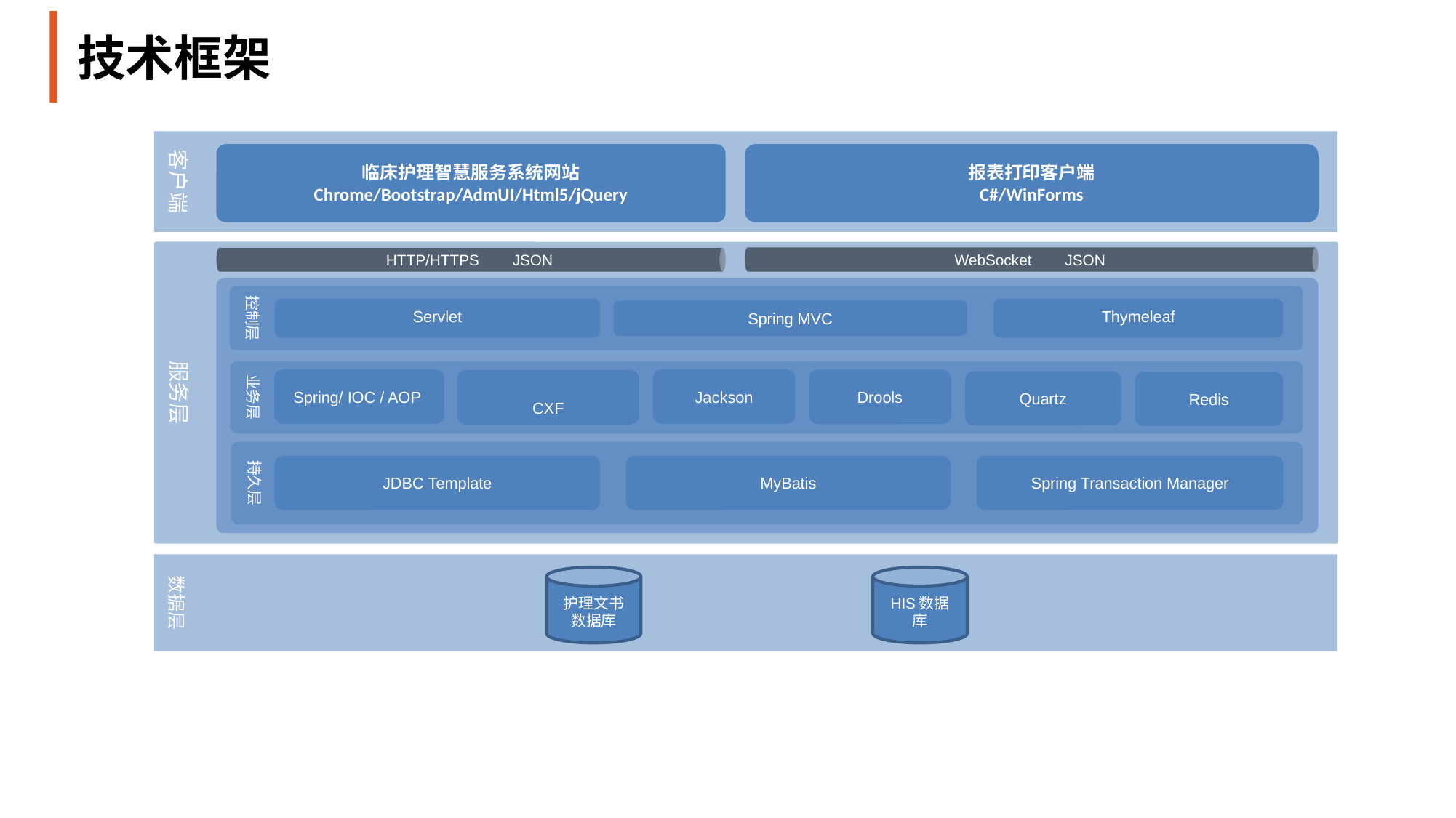

WebSocket        JSON
# 技术框架
HTTP/HTTPS        JSON
客户端
服务层
控制层
Servlet
Spring MVC
业务层
Spring/ IOC / AOP
持久层
数据层
临床护理智慧服务系统网站
Chrome/Bootstrap/AdmUI/Html5/jQuery
报表打印客户端
C#/WinForms

Thymeleaf
Jackson
Drools

CXF
Quartz
Redis
MyBatis
JDBC Template
Spring Transaction Manager

护理文书数据库

HIS数据库